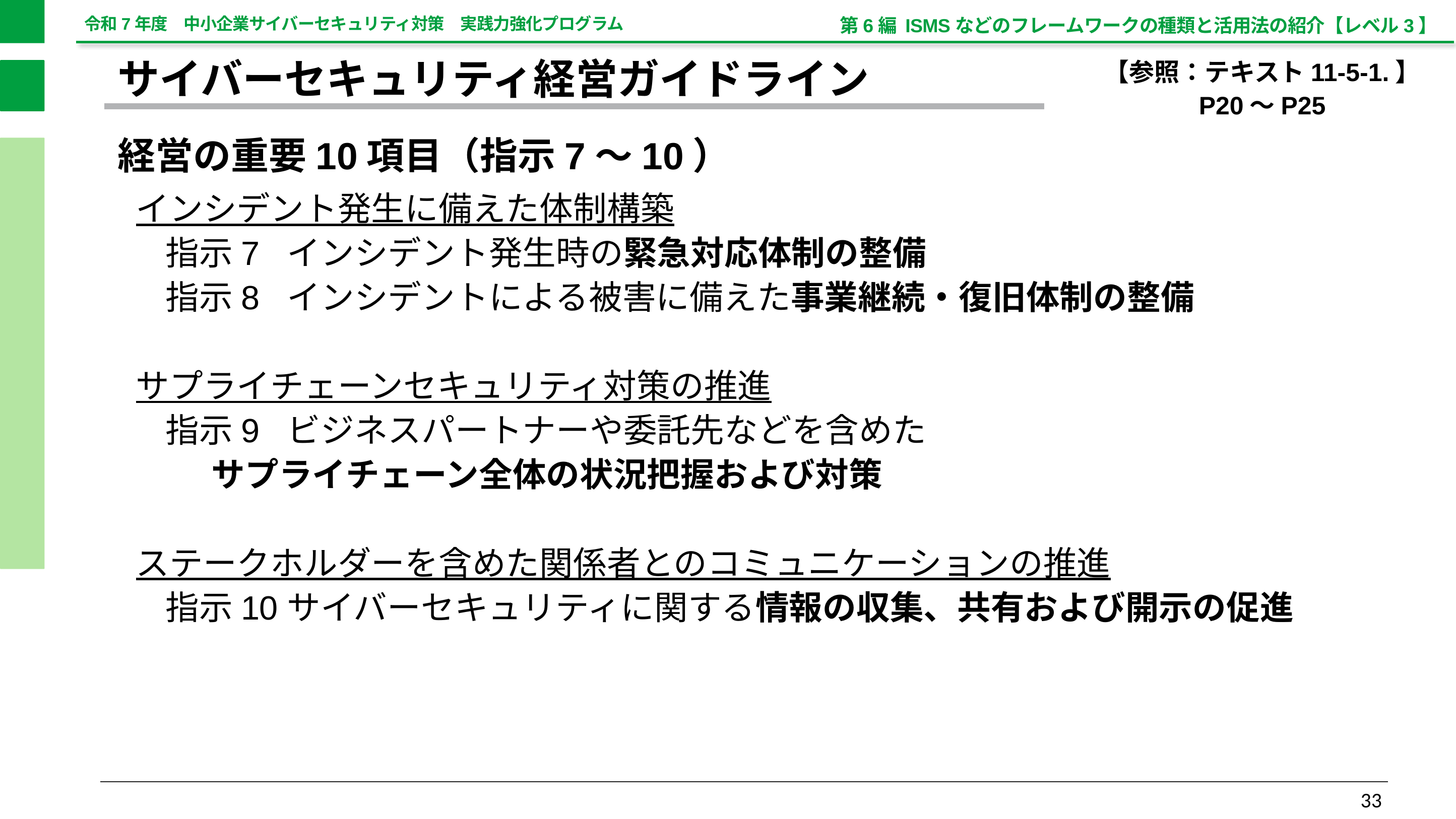

第6編 ISMSなどのフレームワークの種類と活用法の紹介【レベル3】
【参照：テキスト11-5-1.】
P20～P25
サイバーセキュリティ経営ガイドライン
経営の重要10項目（指示7～10）
インシデント発生に備えた体制構築
	指示7 	インシデント発生時の緊急対応体制の整備
	指示8 	インシデントによる被害に備えた事業継続・復旧体制の整備

サプライチェーンセキュリティ対策の推進
	指示9 	ビジネスパートナーや委託先などを含めた
		サプライチェーン全体の状況把握および対策

ステークホルダーを含めた関係者とのコミュニケーションの推進
	指示10	サイバーセキュリティに関する情報の収集、共有および開示の促進